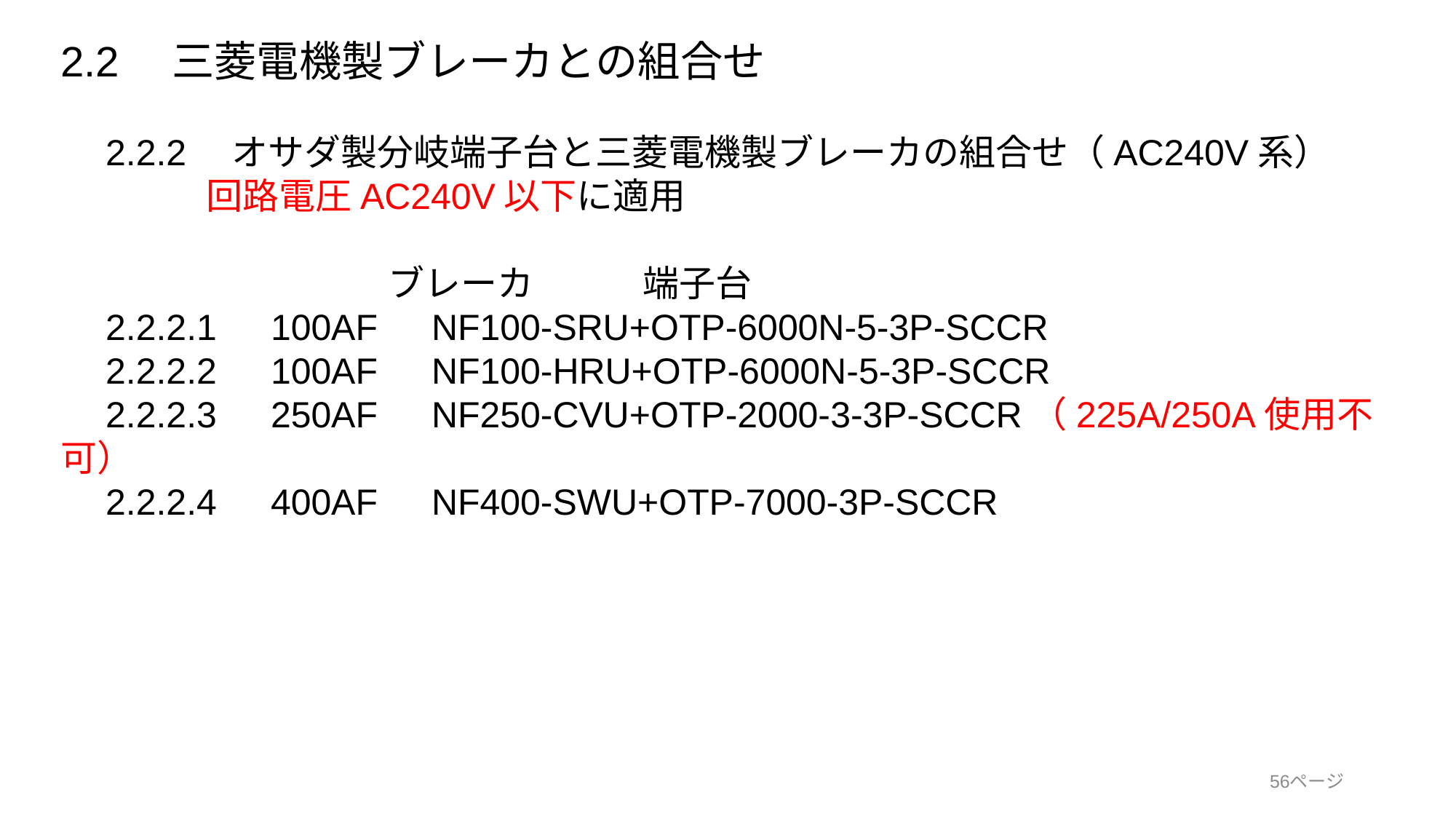

2.2　三菱電機製ブレーカとの組合せ
　2.2.2　オサダ製分岐端子台と三菱電機製ブレーカの組合せ（AC240V系）
　　　　回路電圧AC240V以下に適用

　　　　　　　　　ブレーカ　　　端子台
　2.2.2.1　100AF　NF100-SRU+OTP-6000N-5-3P-SCCR
　2.2.2.2　100AF　NF100-HRU+OTP-6000N-5-3P-SCCR
　2.2.2.3　250AF　NF250-CVU+OTP-2000-3-3P-SCCR（225A/250A使用不可）
　2.2.2.4　400AF　NF400-SWU+OTP-7000-3P-SCCR

56ページ